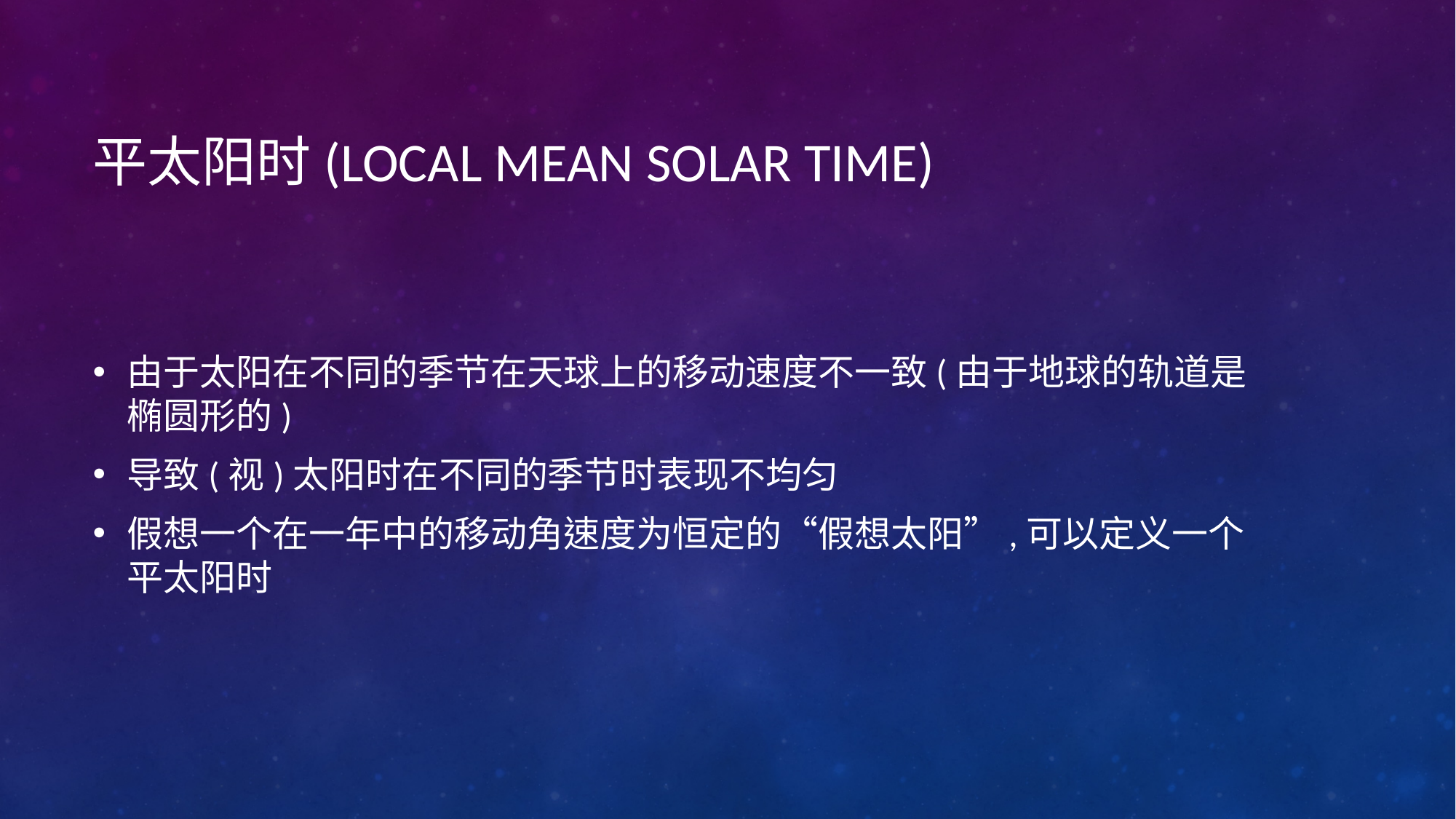

# 平太阳时(Local mean solar time)
由于太阳在不同的季节在天球上的移动速度不一致(由于地球的轨道是椭圆形的)
导致(视)太阳时在不同的季节时表现不均匀
假想一个在一年中的移动角速度为恒定的“假想太阳”,可以定义一个平太阳时